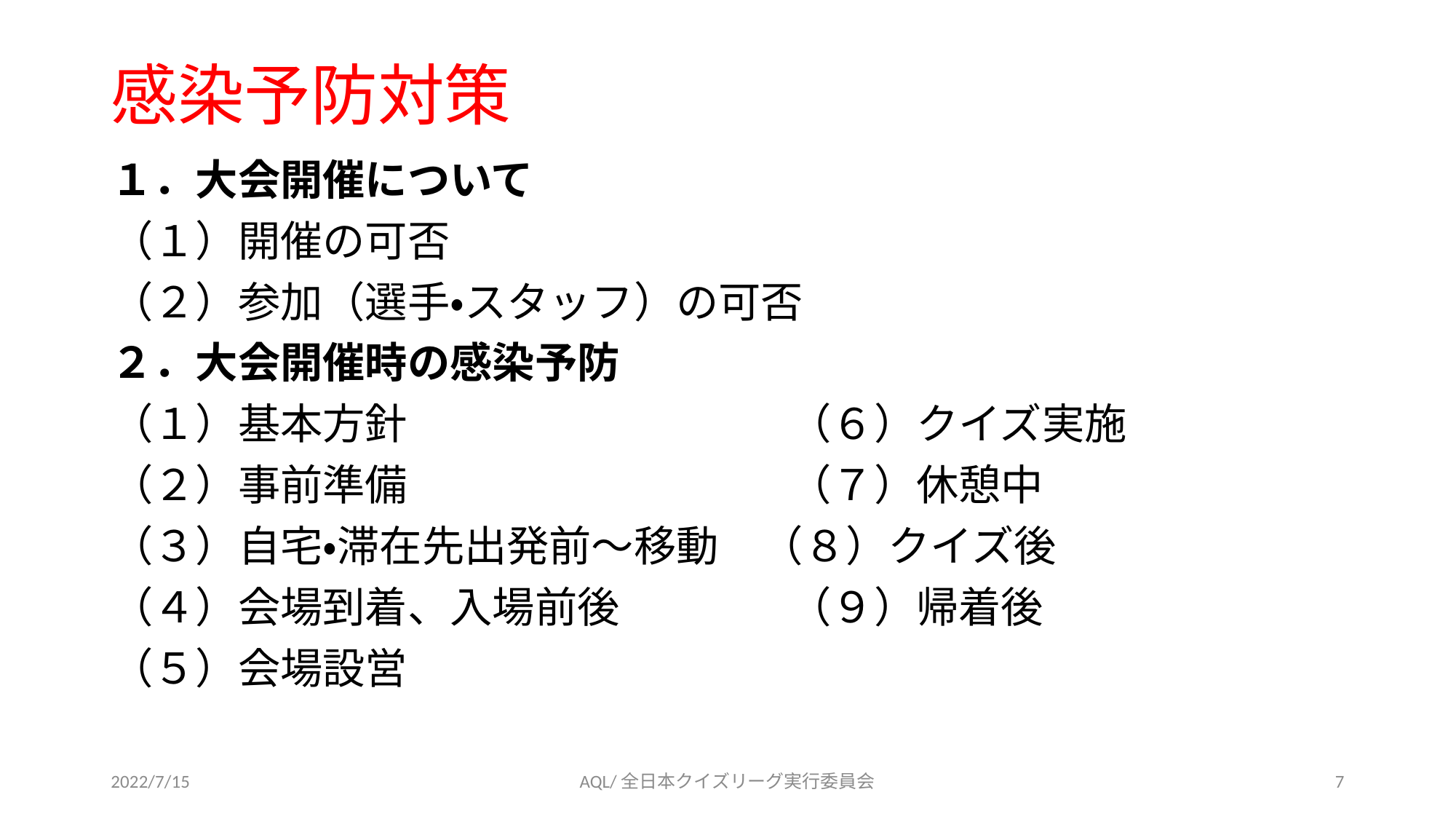

# 感染予防対策
１．大会開催について
（１）開催の可否
（２）参加（選手・スタッフ）の可否
２．大会開催時の感染予防
（１）基本方針　　　　　　　　　（６）クイズ実施
（２）事前準備　　　　　　　　　（７）休憩中
（３）自宅・滞在先出発前～移動　（８）クイズ後
（４）会場到着、入場前後　　　　（９）帰着後
（５）会場設営
2022/7/15
AQL/全日本クイズリーグ実行委員会
7